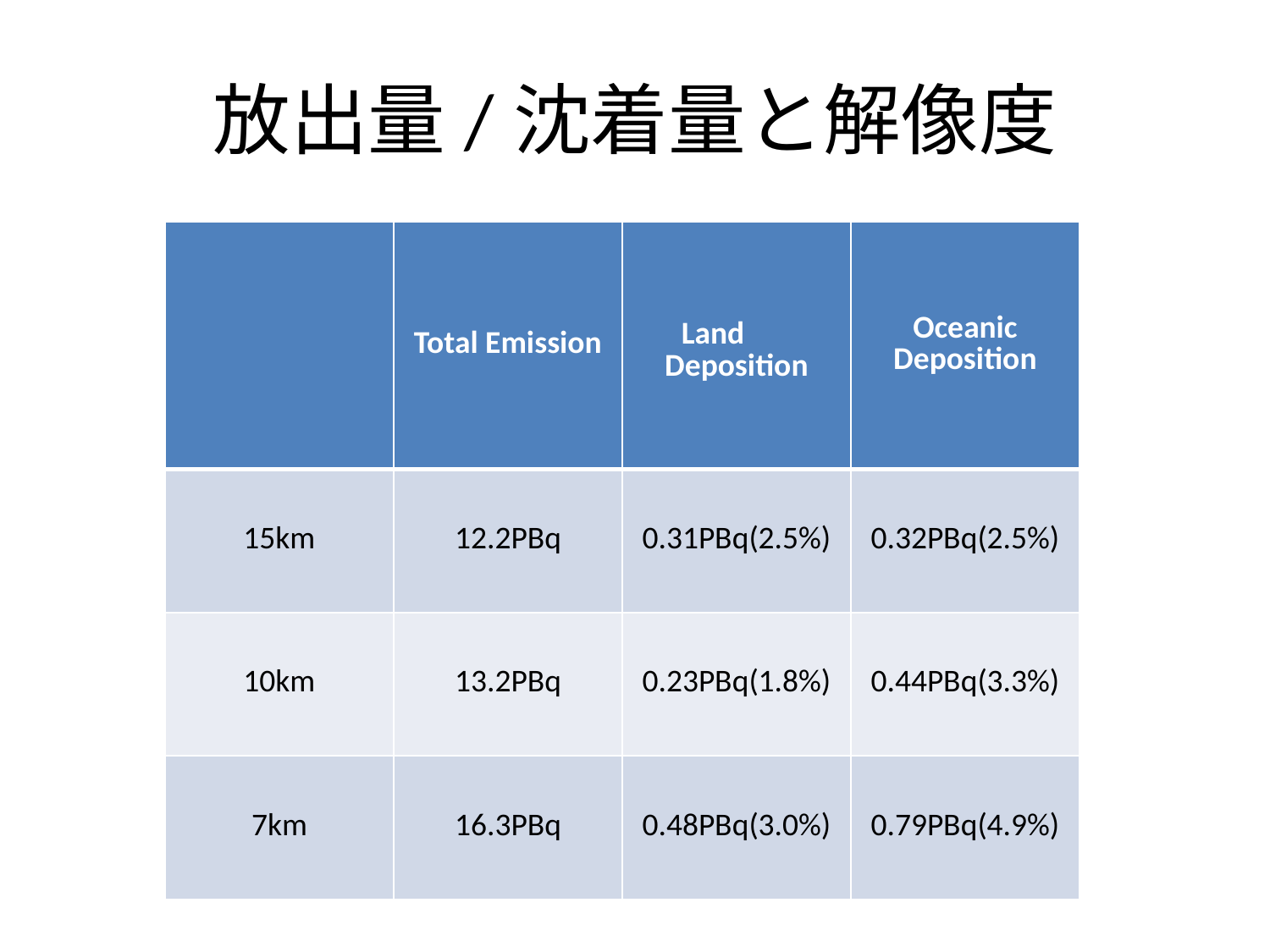

# 放出量/沈着量と解像度
|  | Total Emission | Land　Deposition | Oceanic Deposition |
| --- | --- | --- | --- |
| 15km | 12.2PBq | 0.31PBq(2.5%) | 0.32PBq(2.5%) |
| 10km | 13.2PBq | 0.23PBq(1.8%) | 0.44PBq(3.3%) |
| 7km | 16.3PBq | 0.48PBq(3.0%) | 0.79PBq(4.9%) |